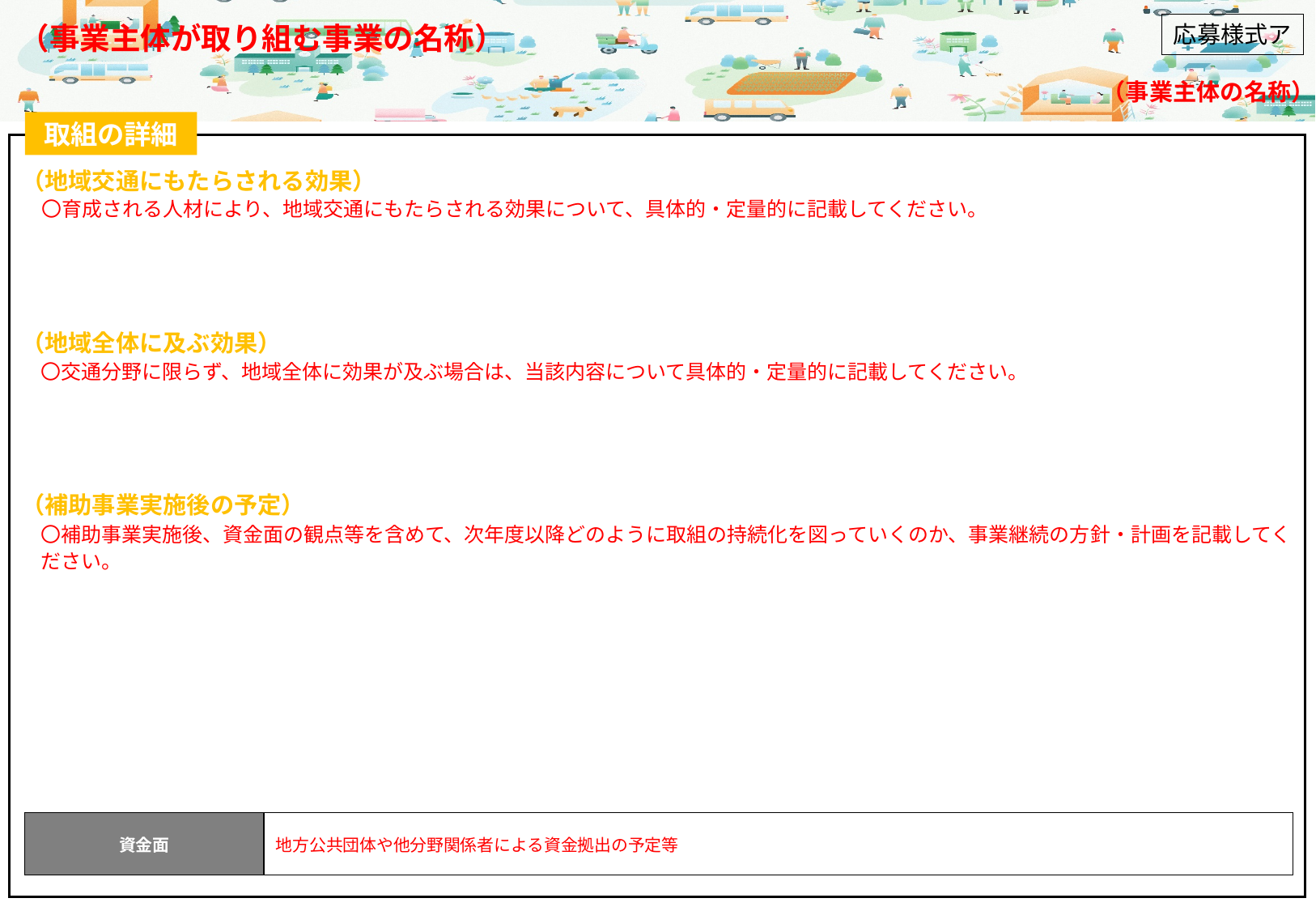

（事業主体が取り組む事業の名称）
応募様式ア
（事業主体の名称）
取組の詳細

（地域交通にもたらされる効果）

（地域全体に及ぶ効果）

（補助事業実施後の予定）
〇育成される人材により、地域交通にもたらされる効果について、具体的・定量的に記載してください。
〇交通分野に限らず、地域全体に効果が及ぶ場合は、当該内容について具体的・定量的に記載してください。
〇補助事業実施後、資金面の観点等を含めて、次年度以降どのように取組の持続化を図っていくのか、事業継続の方針・計画を記載してください。
| 資金面 | 地方公共団体や他分野関係者による資金拠出の予定等 |
| --- | --- |